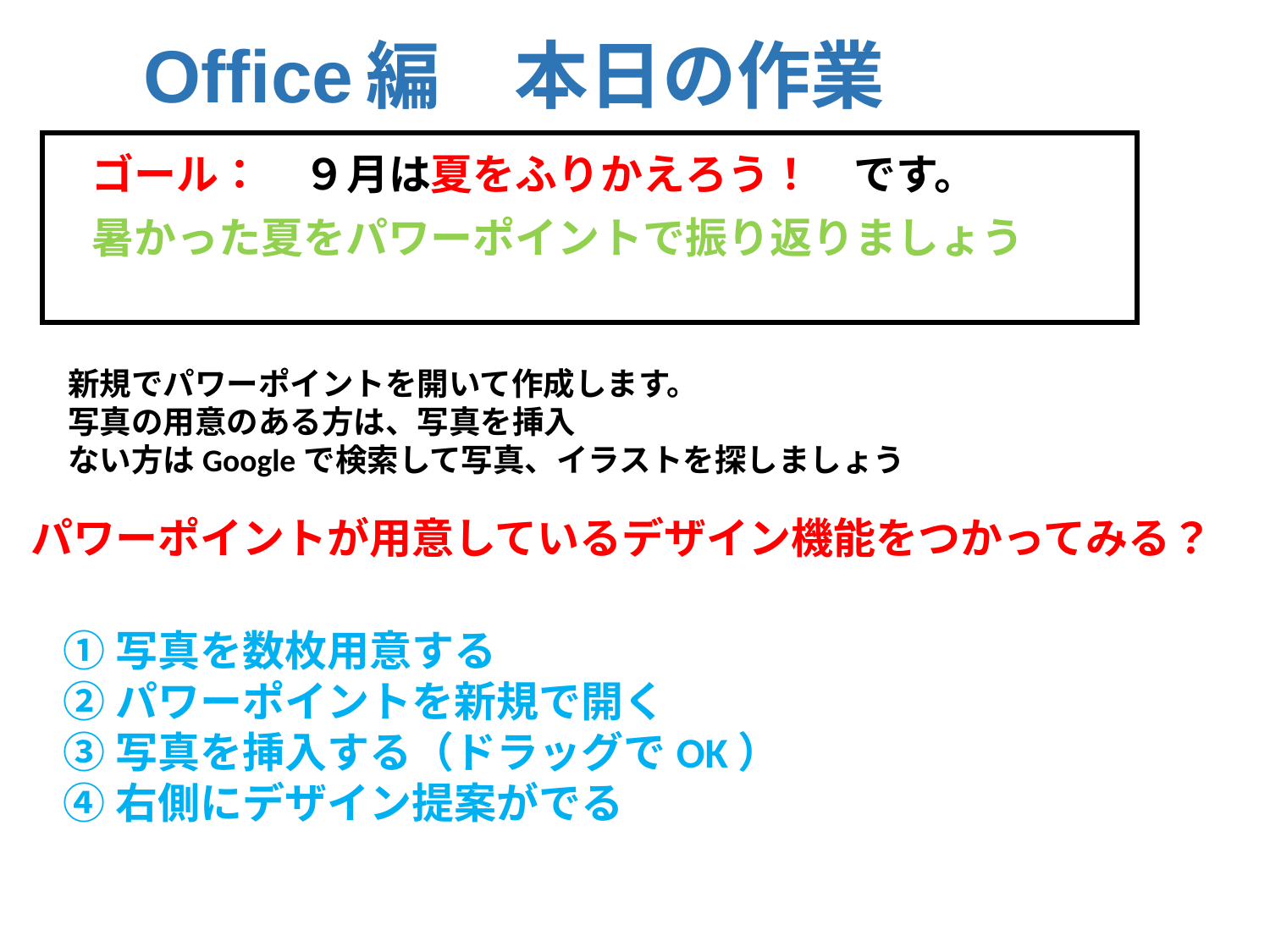

# Office編　本日の作業

ゴール：　９月は夏をふりかえろう！　です。
暑かった夏をパワーポイントで振り返りましょう
新規でパワーポイントを開いて作成します。
写真の用意のある方は、写真を挿入
ない方はGoogleで検索して写真、イラストを探しましょう
パワーポイントが用意しているデザイン機能をつかってみる？
①写真を数枚用意する
②パワーポイントを新規で開く
③写真を挿入する（ドラッグでOK）
④右側にデザイン提案がでる